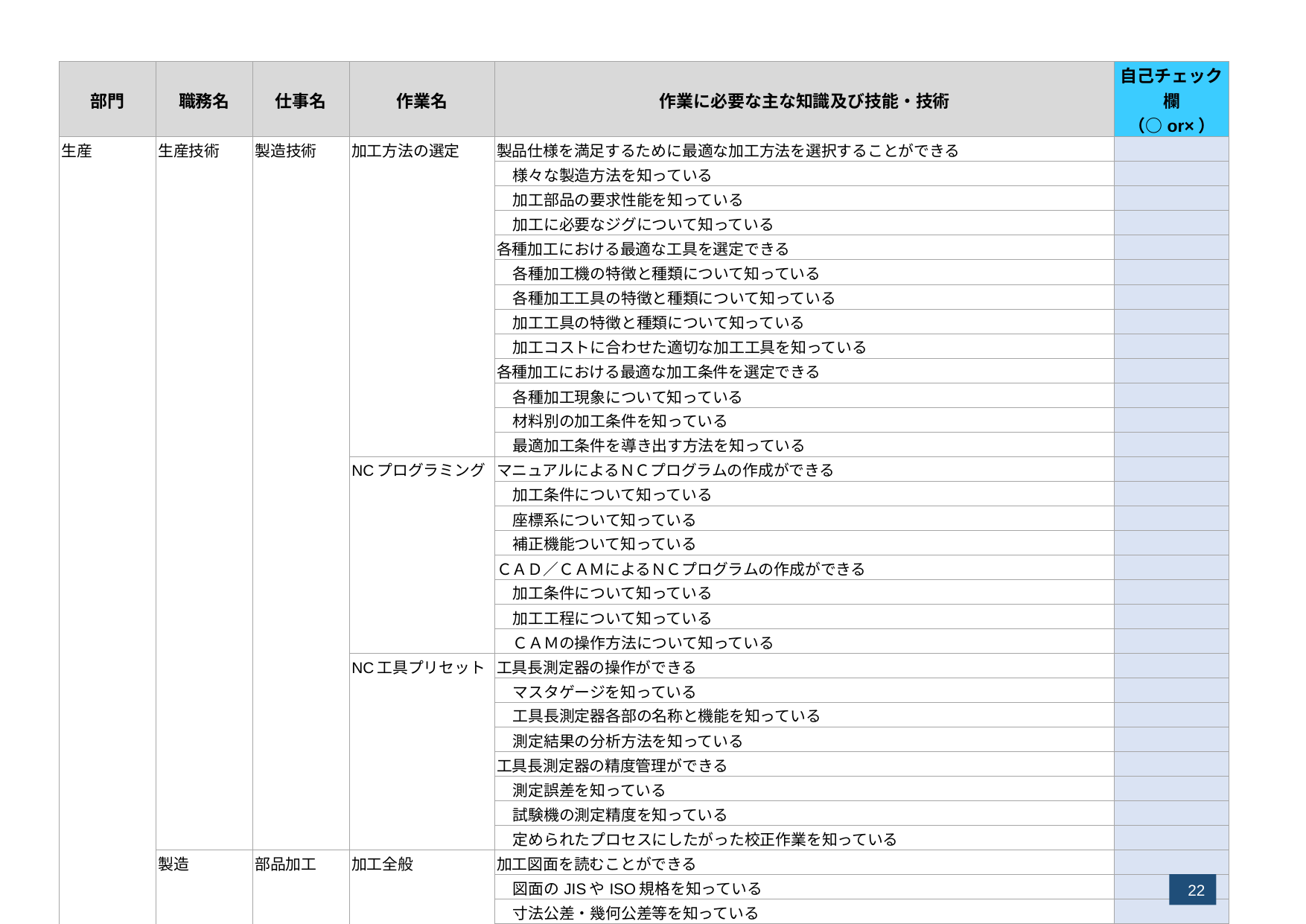

| 部門 | 職務名 | 仕事名 | 作業名 | 作業に必要な主な知識及び技能・技術 | 自己チェック欄 （○or×） |
| --- | --- | --- | --- | --- | --- |
| 生産 | 生産技術 | 製造技術 | 加工方法の選定 | 製品仕様を満足するために最適な加工方法を選択することができる |  |
|  |  |  |  | 様々な製造方法を知っている |  |
|  |  |  |  | 加工部品の要求性能を知っている |  |
|  |  |  |  | 加工に必要なジグについて知っている |  |
|  |  |  |  | 各種加工における最適な工具を選定できる |  |
|  |  |  |  | 各種加工機の特徴と種類について知っている |  |
|  |  |  |  | 各種加工工具の特徴と種類について知っている |  |
|  |  |  |  | 加工工具の特徴と種類について知っている |  |
|  |  |  |  | 加工コストに合わせた適切な加工工具を知っている |  |
|  |  |  |  | 各種加工における最適な加工条件を選定できる |  |
|  |  |  |  | 各種加工現象について知っている |  |
|  |  |  |  | 材料別の加工条件を知っている |  |
|  |  |  |  | 最適加工条件を導き出す方法を知っている |  |
|  |  |  | NCプログラミング | マニュアルによるＮＣプログラムの作成ができる |  |
|  |  |  |  | 加工条件について知っている |  |
|  |  |  |  | 座標系について知っている |  |
|  |  |  |  | 補正機能ついて知っている |  |
|  |  |  |  | ＣＡＤ／ＣＡＭによるＮＣプログラムの作成ができる |  |
|  |  |  |  | 加工条件について知っている |  |
|  |  |  |  | 加工工程について知っている |  |
|  |  |  |  | ＣＡＭの操作方法について知っている |  |
|  |  |  | NC工具プリセット | 工具長測定器の操作ができる |  |
|  |  |  |  | マスタゲージを知っている |  |
|  |  |  |  | 工具長測定器各部の名称と機能を知っている |  |
|  |  |  |  | 測定結果の分析方法を知っている |  |
|  |  |  |  | 工具長測定器の精度管理ができる |  |
|  |  |  |  | 測定誤差を知っている |  |
|  |  |  |  | 試験機の測定精度を知っている |  |
|  |  |  |  | 定められたプロセスにしたがった校正作業を知っている |  |
|  | 製造 | 部品加工 | 加工全般 | 加工図面を読むことができる |  |
|  |  |  |  | 図面のJISやISO規格を知っている |  |
|  |  |  |  | 寸法公差・幾何公差等を知っている |  |
|  |  |  |  | 材料記号および材料の種類を知っている |  |
22